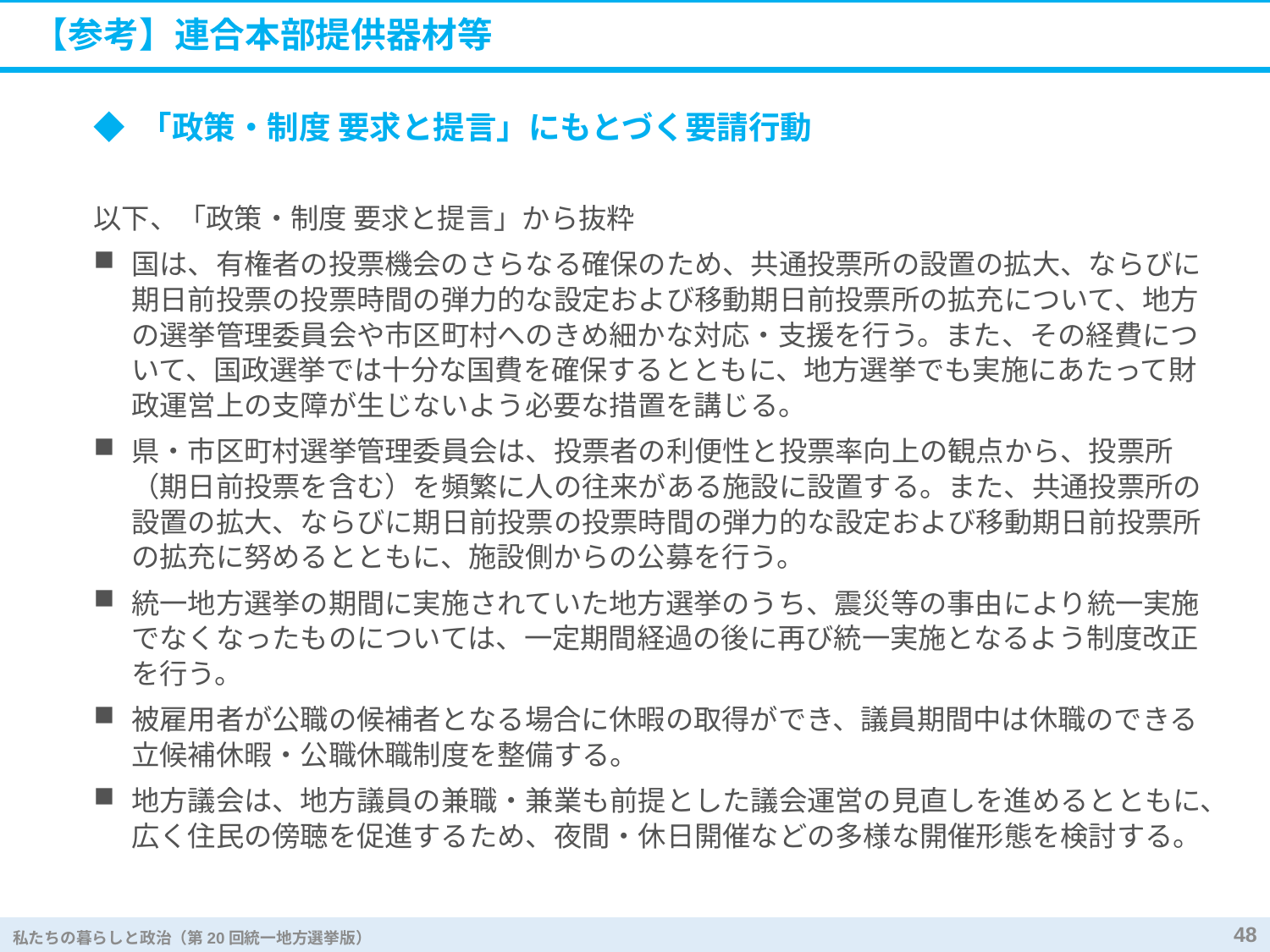

【参考】連合本部提供器材等
◆ 「政策・制度 要求と提言」にもとづく要請行動

以下、「政策・制度 要求と提言」から抜粋
国は、有権者の投票機会のさらなる確保のため、共通投票所の設置の拡大、ならびに期日前投票の投票時間の弾力的な設定および移動期日前投票所の拡充について、地方の選挙管理委員会や市区町村へのきめ細かな対応・支援を行う。また、その経費について、国政選挙では十分な国費を確保するとともに、地方選挙でも実施にあたって財政運営上の支障が生じないよう必要な措置を講じる。
県・市区町村選挙管理委員会は、投票者の利便性と投票率向上の観点から、投票所（期日前投票を含む）を頻繁に人の往来がある施設に設置する。また、共通投票所の設置の拡大、ならびに期日前投票の投票時間の弾力的な設定および移動期日前投票所の拡充に努めるとともに、施設側からの公募を行う。
統一地方選挙の期間に実施されていた地方選挙のうち、震災等の事由により統一実施でなくなったものについては、一定期間経過の後に再び統一実施となるよう制度改正を行う。
被雇用者が公職の候補者となる場合に休暇の取得ができ、議員期間中は休職のできる立候補休暇・公職休職制度を整備する。
地方議会は、地方議員の兼職・兼業も前提とした議会運営の見直しを進めるとともに、広く住民の傍聴を促進するため、夜間・休日開催などの多様な開催形態を検討する。
48
私たちの暮らしと政治（第20回統一地方選挙版）